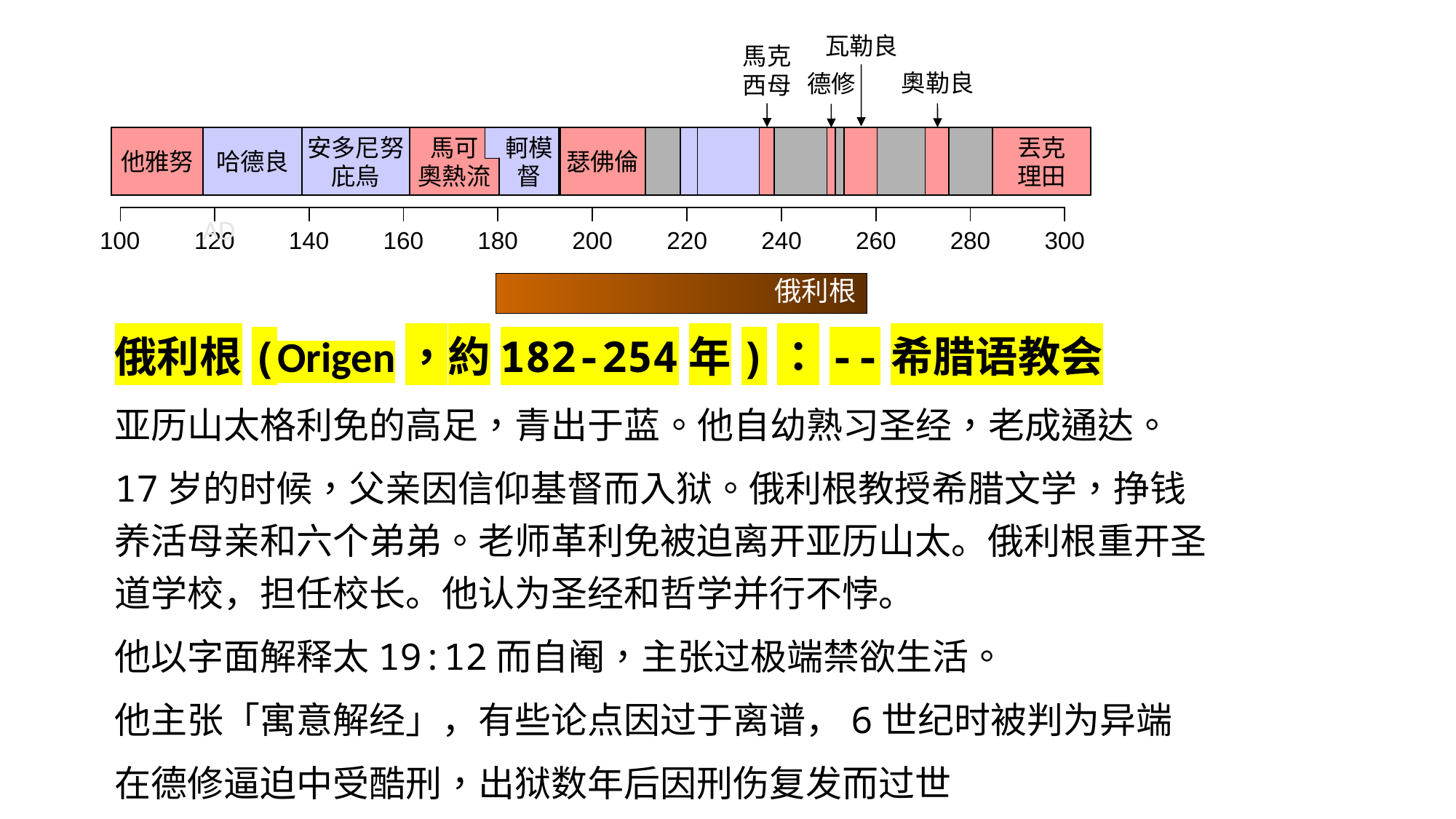

瓦勒良
馬克
西母
奧勒良
德修

他雅努
哈德良
安多尼努
庇烏
馬可
奧熱流
軻模
督

瑟佛倫

丟克
理田

AD
|  |  |  |  |  |  |  |  |  |  |
| --- | --- | --- | --- | --- | --- | --- | --- | --- | --- |
| 100 | 120 | 140 | 160 | 180 | 200 | 220 | 240 | 260 | 280 | 300 |
| --- | --- | --- | --- | --- | --- | --- | --- | --- | --- | --- |
俄利根
俄利根(Origen，約182-254年)：--希腊语教会
亚历山太格利免的高足，青出于蓝。他自幼熟习圣经，老成通达。
17岁的时候，父亲因信仰基督而入狱。俄利根教授希腊文学，挣钱养活母亲和六个弟弟。老师革利免被迫离开亚历山太。俄利根重开圣道学校，担任校长。他认为圣经和哲学并行不悖。
他以字面解释太19:12而自阉，主张过极端禁欲生活。
他主张「寓意解经」，有些论点因过于离谱，6世纪时被判为异端
在德修逼迫中受酷刑，出狱数年后因刑伤复发而过世